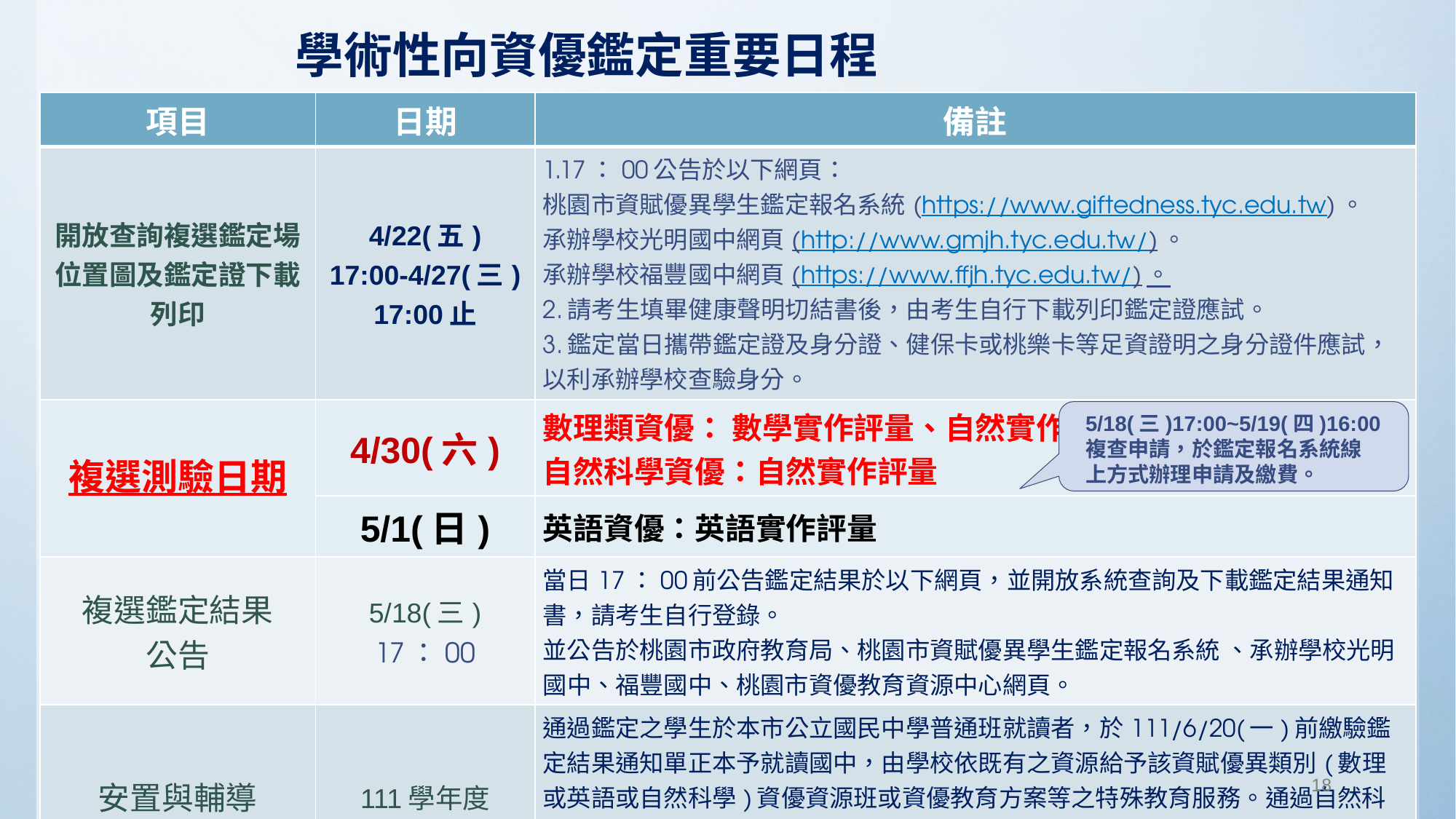

# 學術性向資優鑑定重要日程
| 項目 | 日期 | 備註 |
| --- | --- | --- |
| 開放查詢複選鑑定場位置圖及鑑定證下載列印 | 4/22(五) 17:00-4/27(三) 17:00止 | 1.17：00公告於以下網頁： 桃園市資賦優異學生鑑定報名系統(https://www.giftedness.tyc.edu.tw)。 承辦學校光明國中網頁(http://www.gmjh.tyc.edu.tw/)。 承辦學校福豐國中網頁(https://www.ffjh.tyc.edu.tw/)。 2.請考生填畢健康聲明切結書後，由考生自行下載列印鑑定證應試。 3.鑑定當日攜帶鑑定證及身分證、健保卡或桃樂卡等足資證明之身分證件應試，以利承辦學校查驗身分。 |
| 複選測驗日期 | 4/30(六) | 數理類資優： 數學實作評量、自然實作評量 自然科學資優：自然實作評量 |
|  | 5/1(日) | 英語資優：英語實作評量 |
| 複選鑑定結果 公告 | 5/18(三) 17：00 | 當日17：00前公告鑑定結果於以下網頁，並開放系統查詢及下載鑑定結果通知書，請考生自行登錄。 並公告於桃園市政府教育局、桃園市資賦優異學生鑑定報名系統 、承辦學校光明國中、福豐國中、桃園市資優教育資源中心網頁。 |
| 安置與輔導 | 111學年度 | 通過鑑定之學生於本市公立國民中學普通班就讀者，於111/6/20(一)前繳驗鑑定結果通知單正本予就讀國中，由學校依既有之資源給予該資賦優異類別(數理或英語或自然科學)資優資源班或資優教育方案等之特殊教育服務。通過自然科學資優鑑定之學生，倘未就讀會稽國中自然科學資優資源班，得由就讀學校依既有數理資優資源班或資優教育方案提供自然科學課程服務。 |

5/18(三)17:00~5/19(四)16:00 複查申請，於鑑定報名系統線上方式辦理申請及繳費。
18